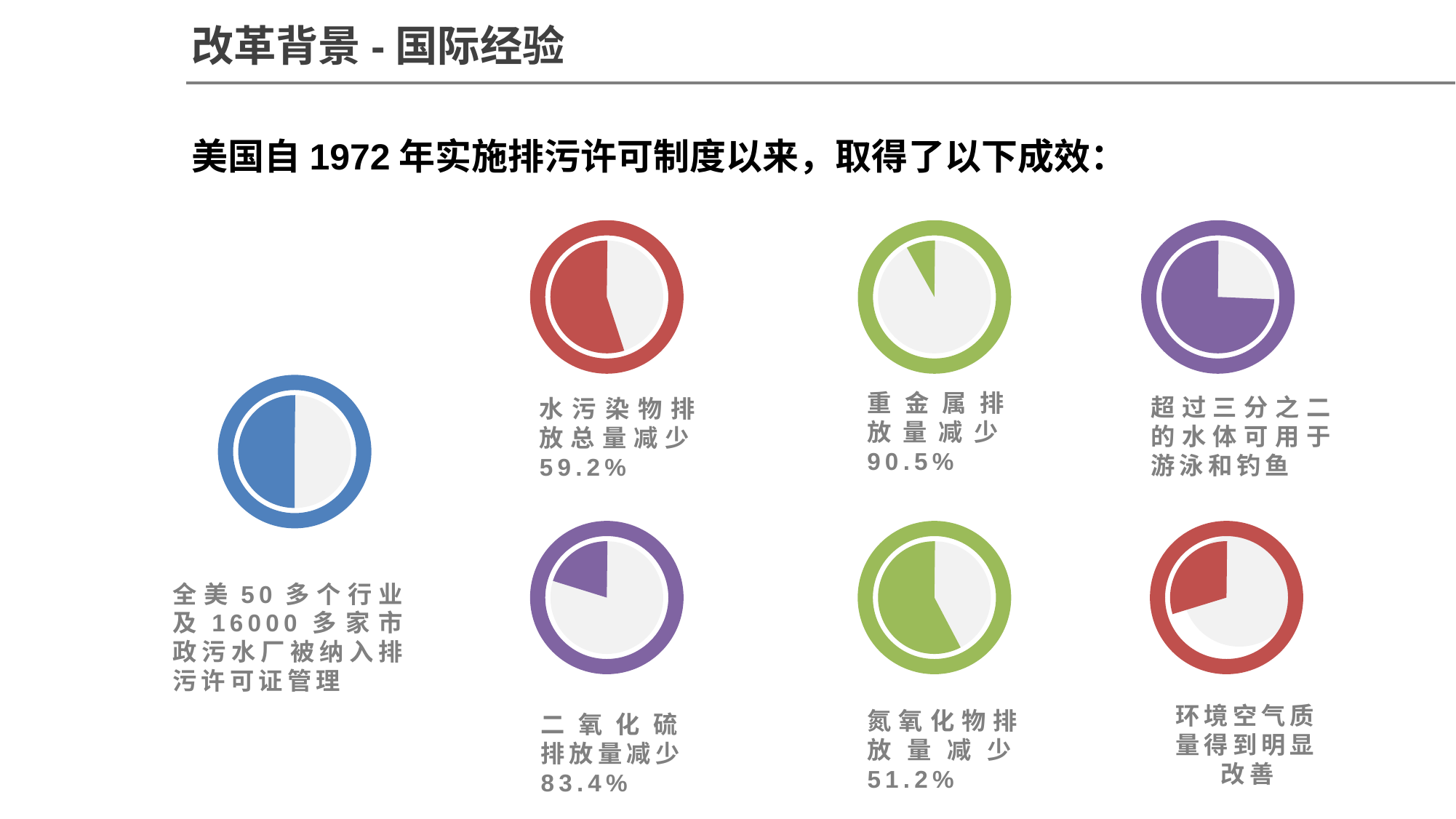

改革背景-国际经验
美国自1972年实施排污许可制度以来，取得了以下成效：

超过三分之二的水体可用于游泳和钓鱼

水污染物排放总量减少59.2%

重金属排放量减少90.5%

全美50多个行业及16000多家市政污水厂被纳入排污许可证管理
环境空气质量得到明显改善
氮氧化物排放量减少51.2%
二氧化硫排放量减少83.4%